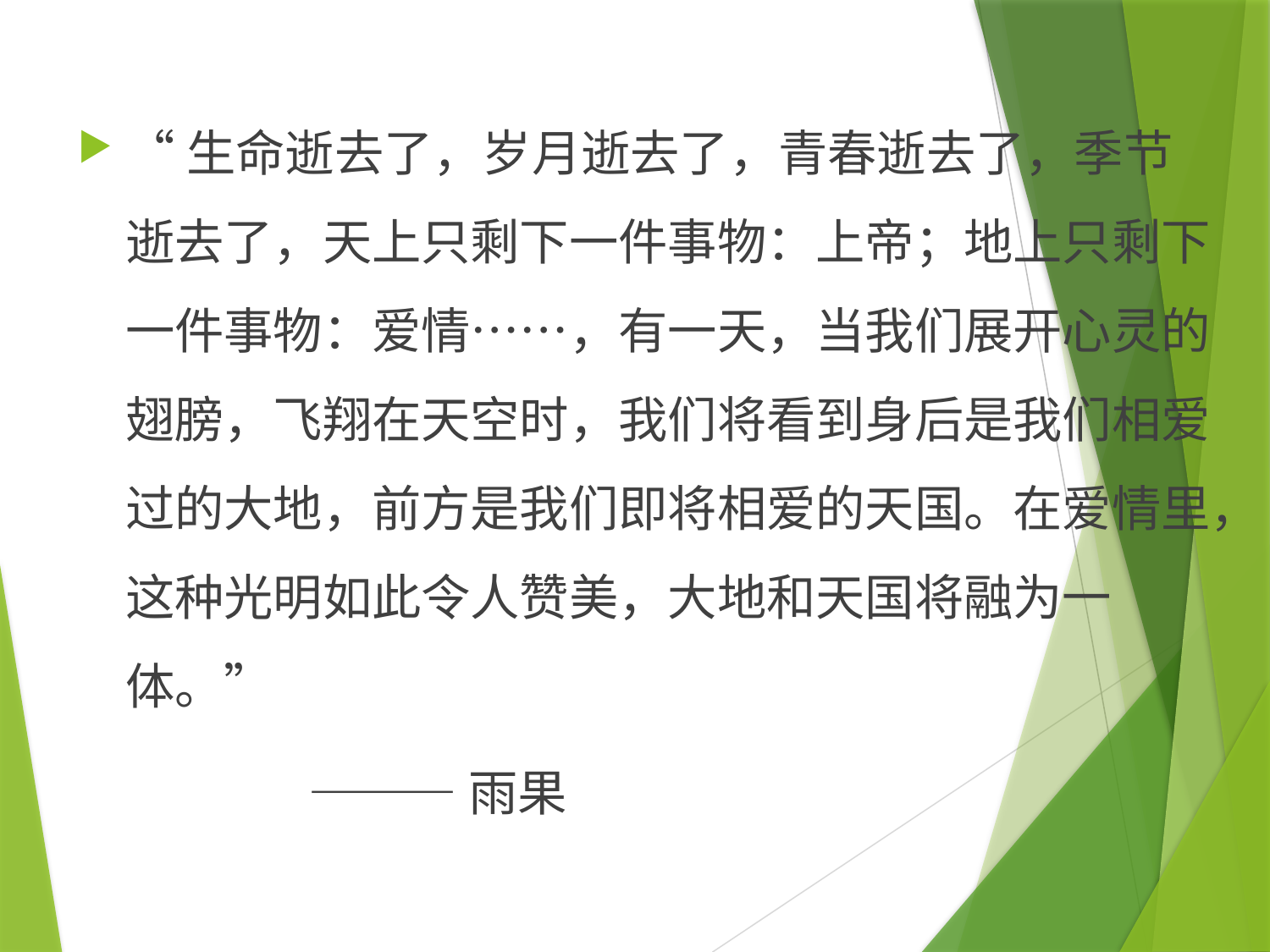

“生命逝去了，岁月逝去了，青春逝去了，季节逝去了，天上只剩下一件事物：上帝；地上只剩下一件事物：爱情……，有一天，当我们展开心灵的翅膀，飞翔在天空时，我们将看到身后是我们相爱过的大地，前方是我们即将相爱的天国。在爱情里，这种光明如此令人赞美，大地和天国将融为一体。”
                     ———雨果